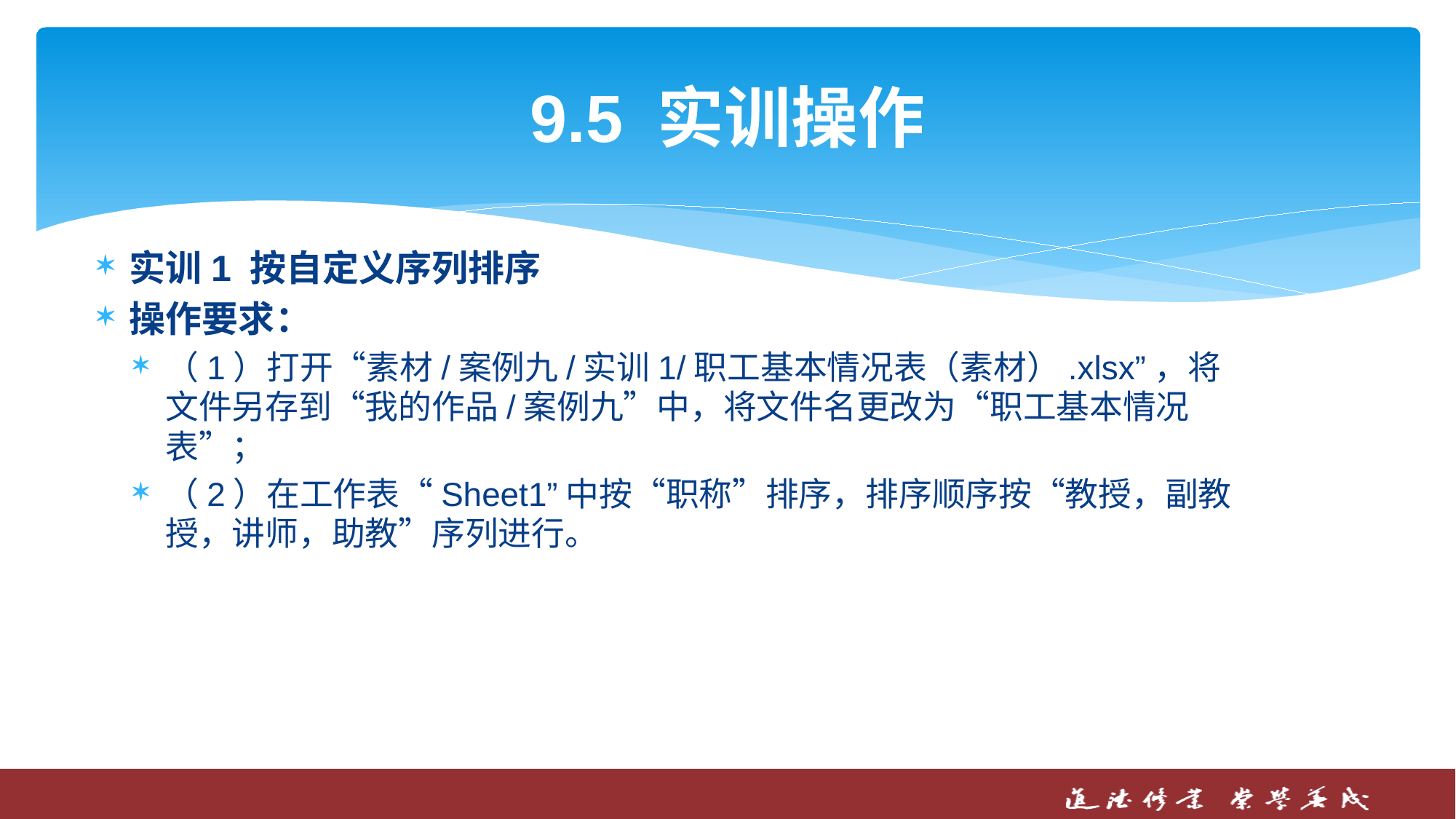

# 9.5 实训操作
实训1 按自定义序列排序
操作要求：
（1）打开“素材/案例九/实训1/职工基本情况表（素材）.xlsx”，将文件另存到“我的作品/案例九”中，将文件名更改为“职工基本情况表”；
（2）在工作表“Sheet1”中按“职称”排序，排序顺序按“教授，副教授，讲师，助教”序列进行。